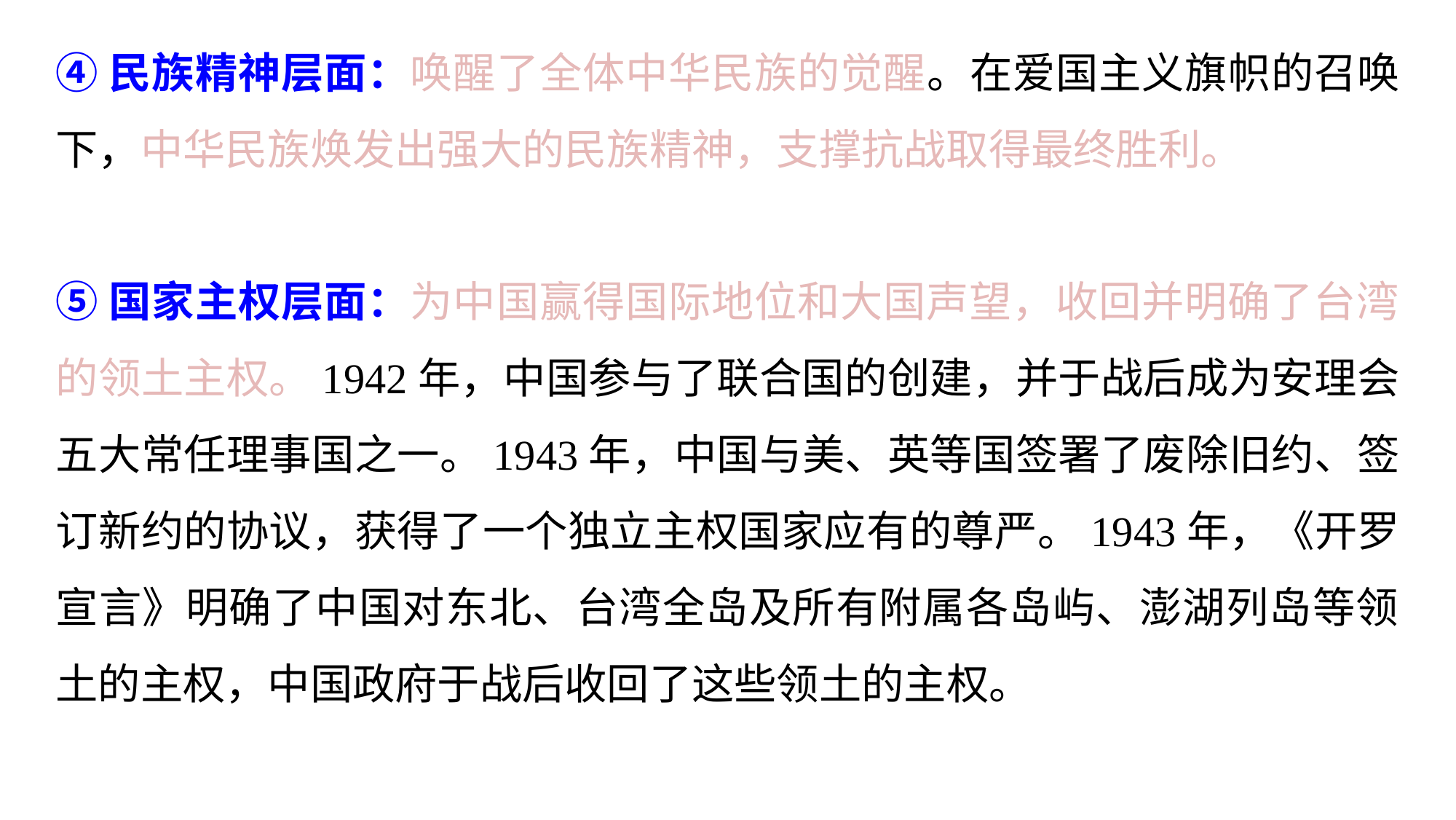

④民族精神层面：唤醒了全体中华民族的觉醒。在爱国主义旗帜的召唤下，中华民族焕发出强大的民族精神，支撑抗战取得最终胜利。

⑤国家主权层面：为中国赢得国际地位和大国声望，收回并明确了台湾的领土主权。1942年，中国参与了联合国的创建，并于战后成为安理会五大常任理事国之一。1943年，中国与美、英等国签署了废除旧约、签订新约的协议，获得了一个独立主权国家应有的尊严。1943年，《开罗宣言》明确了中国对东北、台湾全岛及所有附属各岛屿、澎湖列岛等领土的主权，中国政府于战后收回了这些领土的主权。